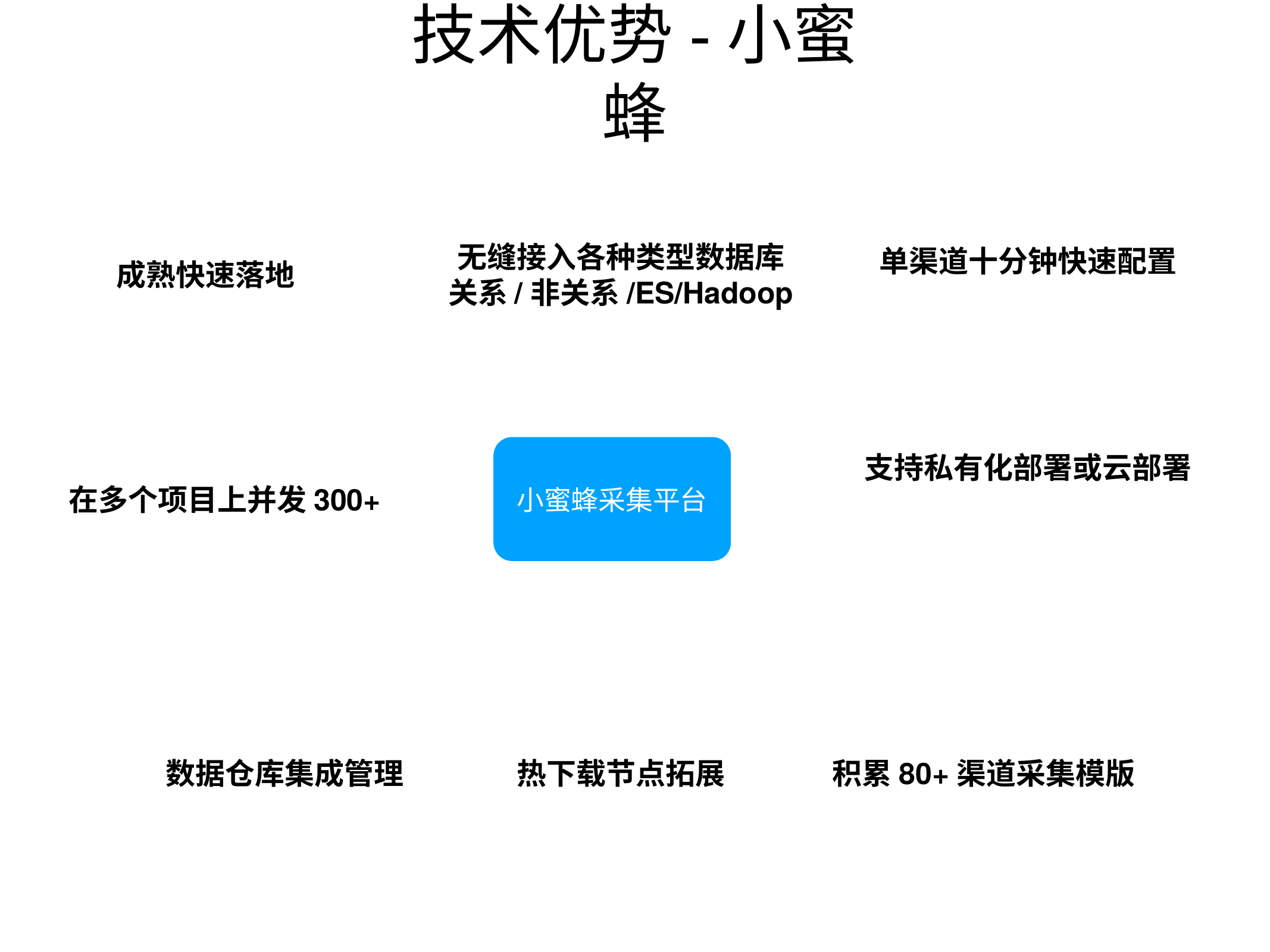

# 技术优势-小蜜蜂
无缝接入各种类型数据库
关系/非关系/ES/Hadoop
单渠道十分钟快速配置
成熟快速落地
小蜜蜂采集平台
支持私有化部署或云部署
在多个项目上并发300+
数据仓库集成管理
热下载节点拓展
积累80+渠道采集模版